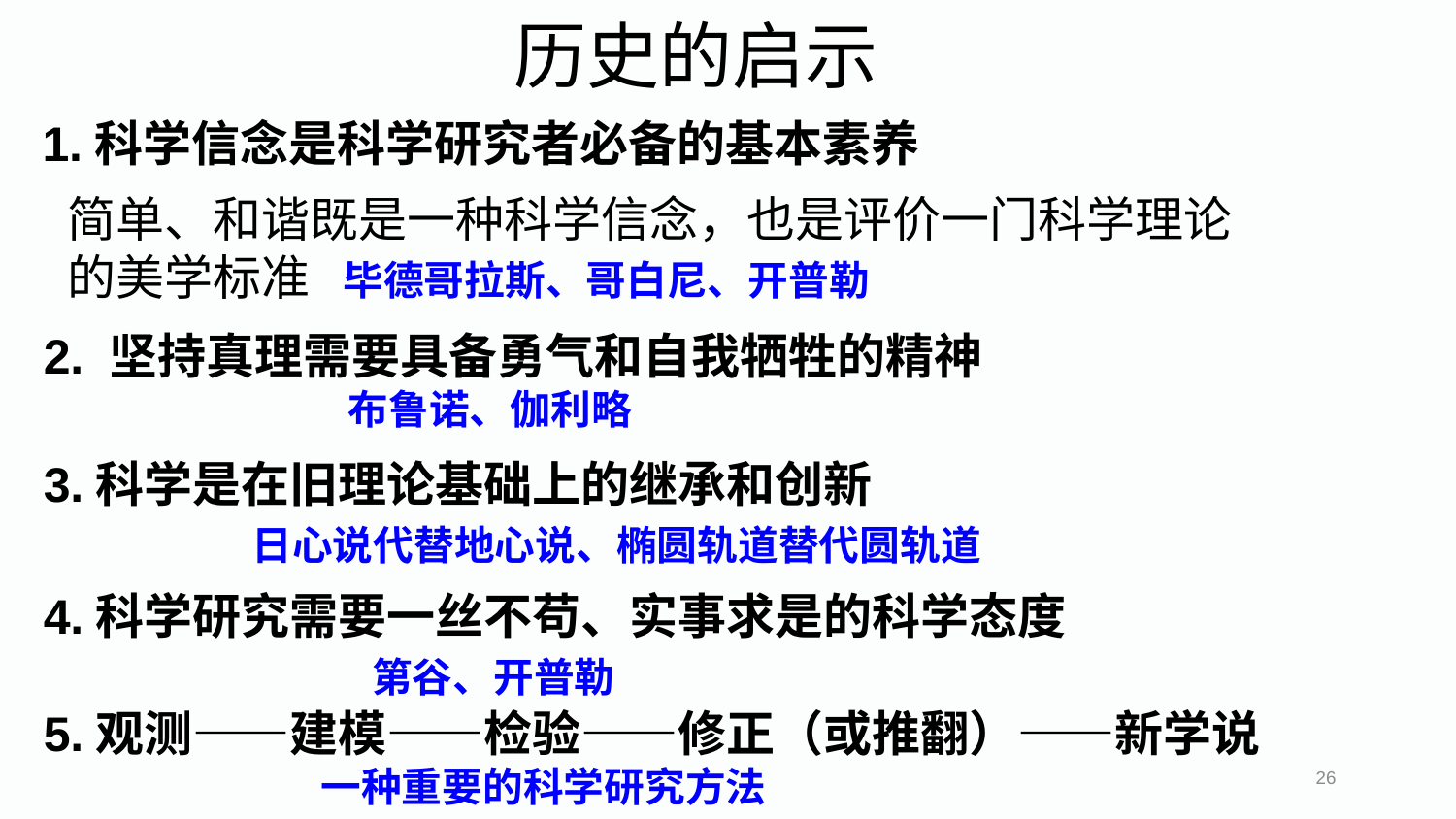

历史的启示
1.科学信念是科学研究者必备的基本素养
简单、和谐既是一种科学信念，也是评价一门科学理论的美学标准   毕德哥拉斯、哥白尼、开普勒
2. 坚持真理需要具备勇气和自我牺牲的精神
                                布鲁诺、伽利略
3.科学是在旧理论基础上的继承和创新
                  日心说代替地心说、椭圆轨道替代圆轨道
4.科学研究需要一丝不苟、实事求是的科学态度
                             第谷、开普勒
5.观测——建模——检验——修正（或推翻）——新学说
                             一种重要的科学研究方法
26